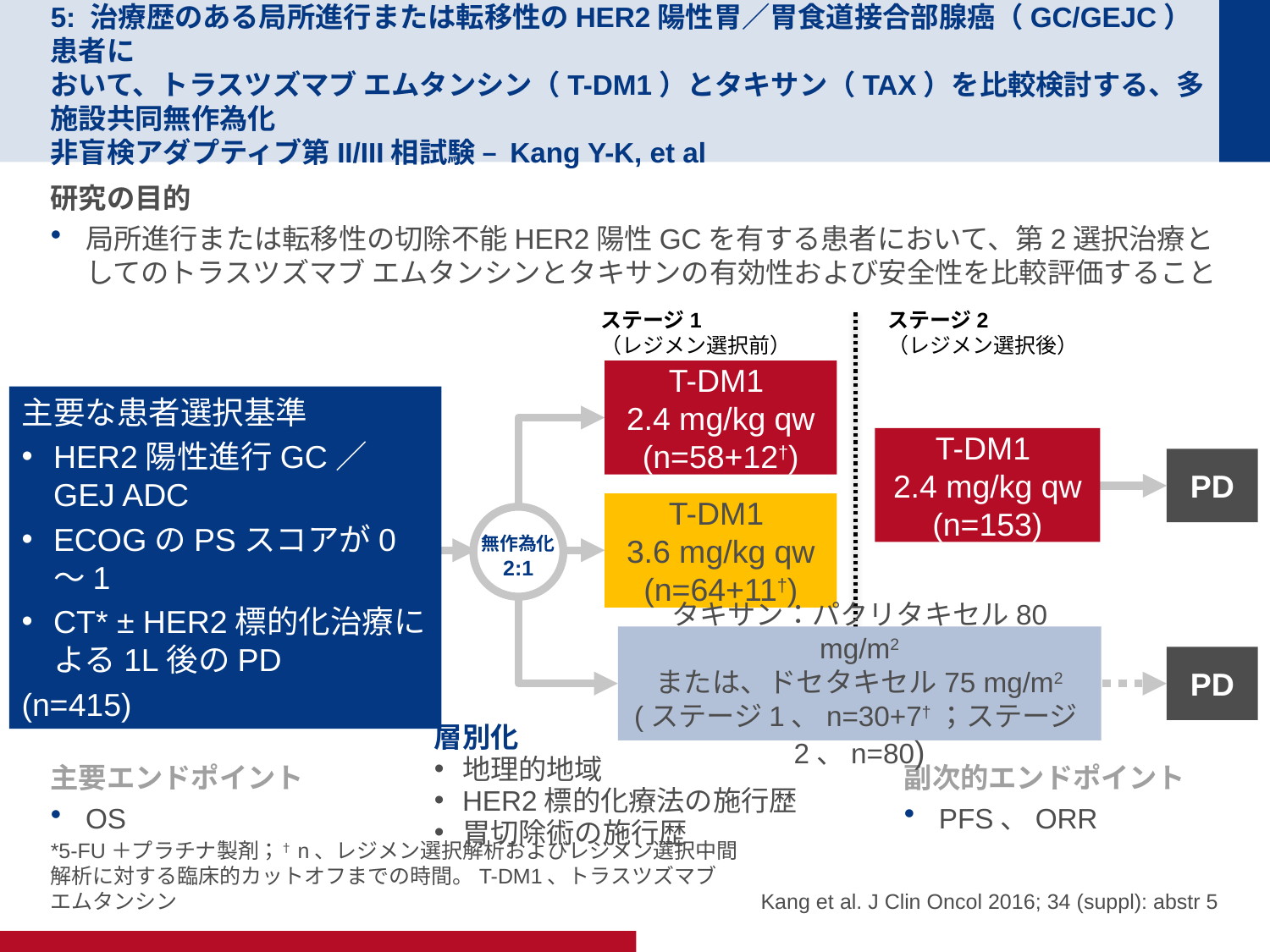

# 5: 治療歴のある局所進行または転移性のHER2陽性胃／胃食道接合部腺癌（GC/GEJC）患者に おいて、トラスツズマブ エムタンシン（T-DM1）とタキサン（TAX）を比較検討する、多施設共同無作為化 非盲検アダプティブ第II/III相試験 – Kang Y-K, et al
研究の目的
局所進行または転移性の切除不能HER2陽性GCを有する患者において、第2選択治療としてのトラスツズマブ エムタンシンとタキサンの有効性および安全性を比較評価すること
ステージ1
（レジメン選択前）
ステージ2
（レジメン選択後）
T-DM1
2.4 mg/kg qw
(n=58+12†)
主要な患者選択基準
HER2陽性進行GC／GEJ ADC
ECOGのPSスコアが0～1
CT* ± HER2標的化治療による1L後のPD
(n=415)
T-DM1
2.4 mg/kg qw
(n=153)
PD
T-DM1
3.6 mg/kg qw
(n=64+11†)
無作為化
2:1
タキサン：パクリタキセル80 mg/m2
または、ドセタキセル75 mg/m2
(ステージ1、n=30+7†；ステージ2、n=80)
PD
層別化
地理的地域
HER2標的化療法の施行歴
胃切除術の施行歴
主要エンドポイント
OS
副次的エンドポイント
PFS、ORR
*5-FU＋プラチナ製剤；†n、レジメン選択解析およびレジメン選択中間解析に対する臨床的カットオフまでの時間。T-DM1、トラスツズマブ エムタンシン
Kang et al. J Clin Oncol 2016; 34 (suppl): abstr 5